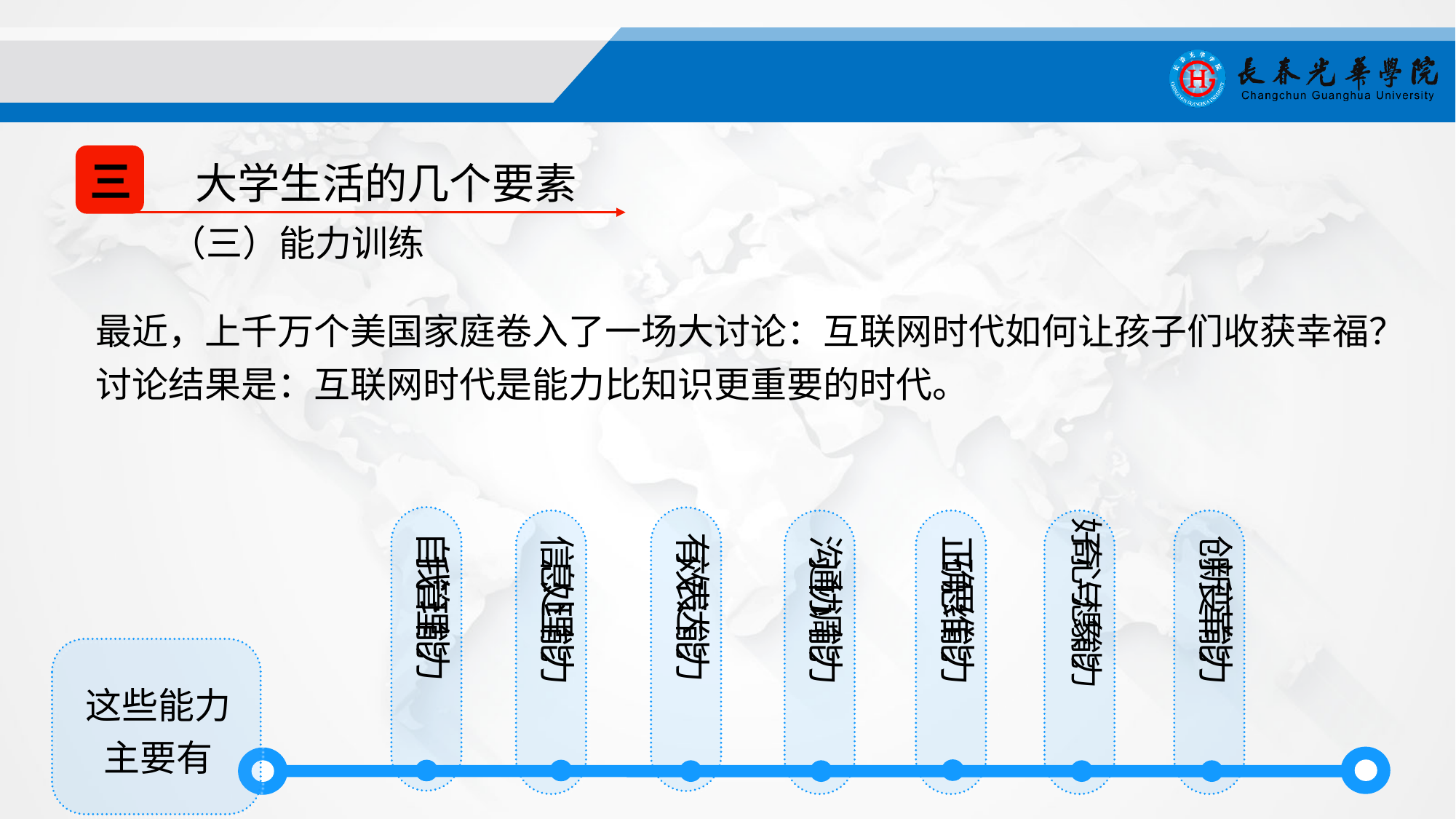

三
大学生活的几个要素
（三）能力训练
最近，上千万个美国家庭卷入了一场大讨论：互联网时代如何让孩子们收获幸福？
讨论结果是：互联网时代是能力比知识更重要的时代。
自我管理能力

好奇心与想象能力
信息处理能力

有效表达能力
沟通协调能力
正确思维能力
创新变革能力

这些能力主要有